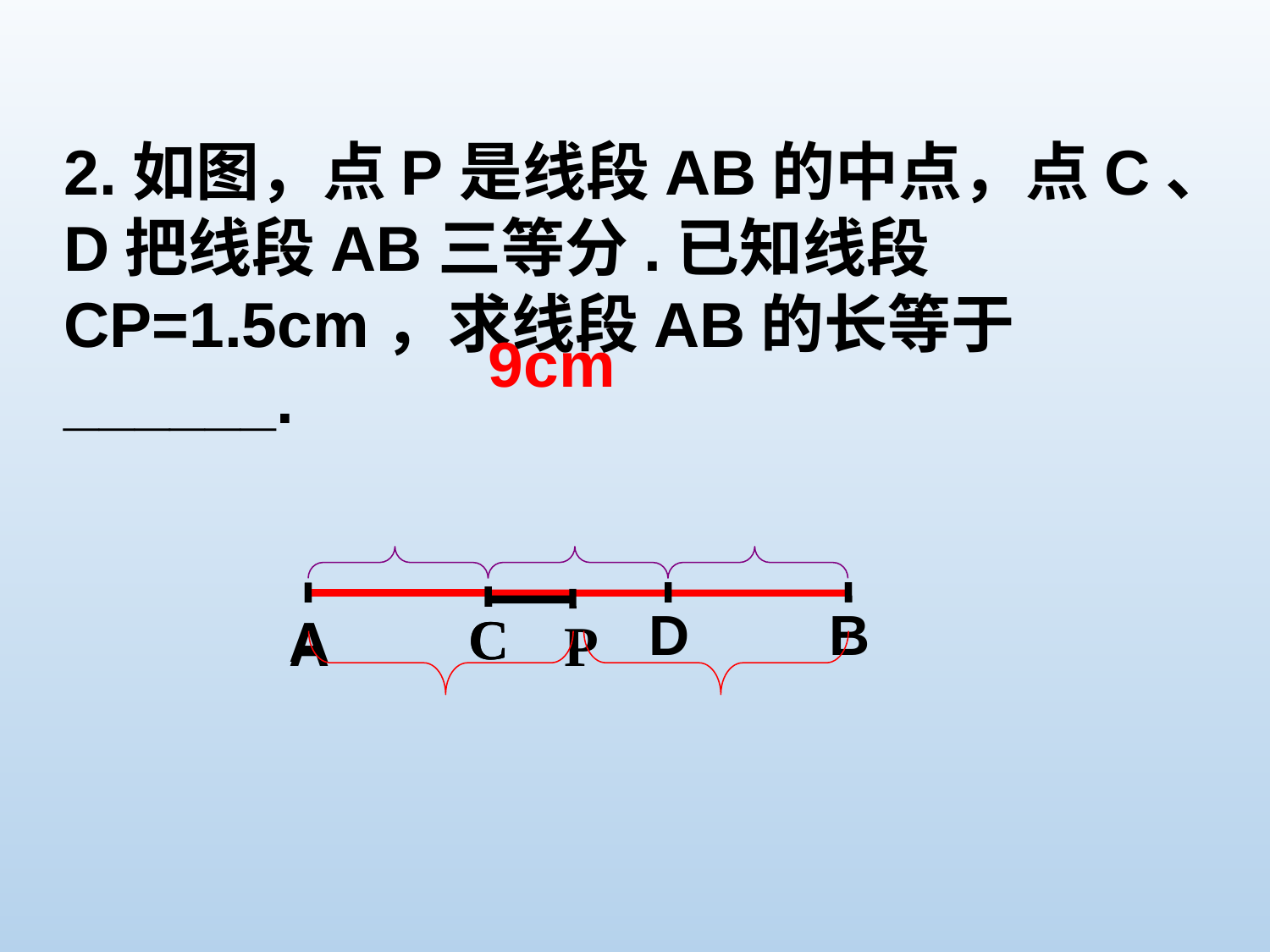

2.如图，点P是线段AB的中点，点C、D把线段AB三等分.已知线段CP=1.5cm，求线段AB的长等于______.
9cm

D

C

C

P

B
A

A